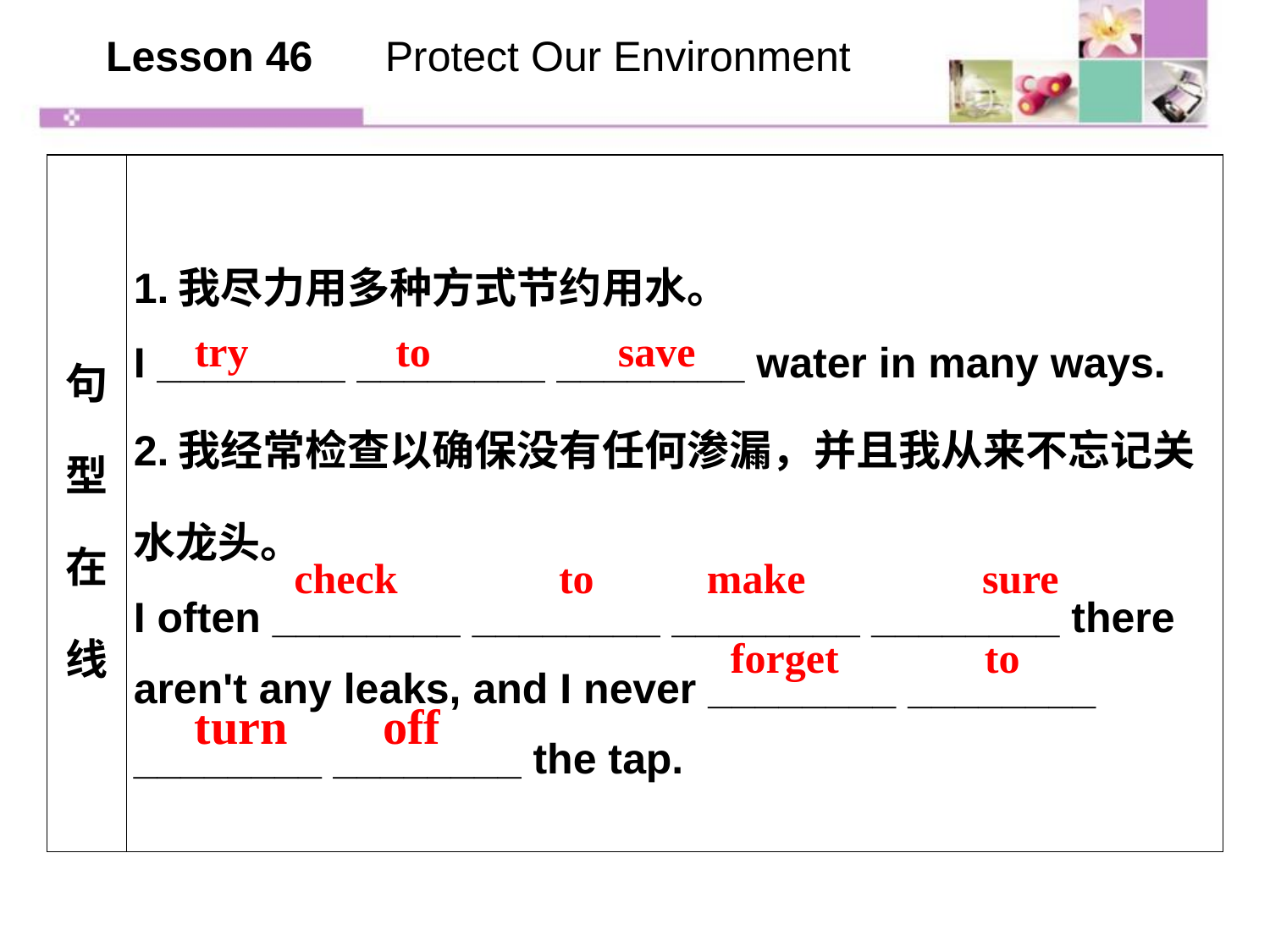

Lesson 46　 Protect Our Environment
| 句型在线 | 1.我尽力用多种方式节约用水。 I \_\_\_\_\_\_\_\_ \_\_\_\_\_\_\_\_ \_\_\_\_\_\_\_\_ water in many ways. 2.我经常检查以确保没有任何渗漏，并且我从来不忘记关水龙头。 I often \_\_\_\_\_\_\_\_ \_\_\_\_\_\_\_\_ \_\_\_\_\_\_\_\_ \_\_\_\_\_\_\_\_ there aren't any leaks, and I never \_\_\_\_\_\_\_\_ \_\_\_\_\_\_\_\_ \_\_\_\_\_\_\_\_ \_\_\_\_\_\_\_\_ the tap. |
| --- | --- |
try 	       to 	                save
check 	             to 	   make 	     sure
forget 		to
turn 	     off